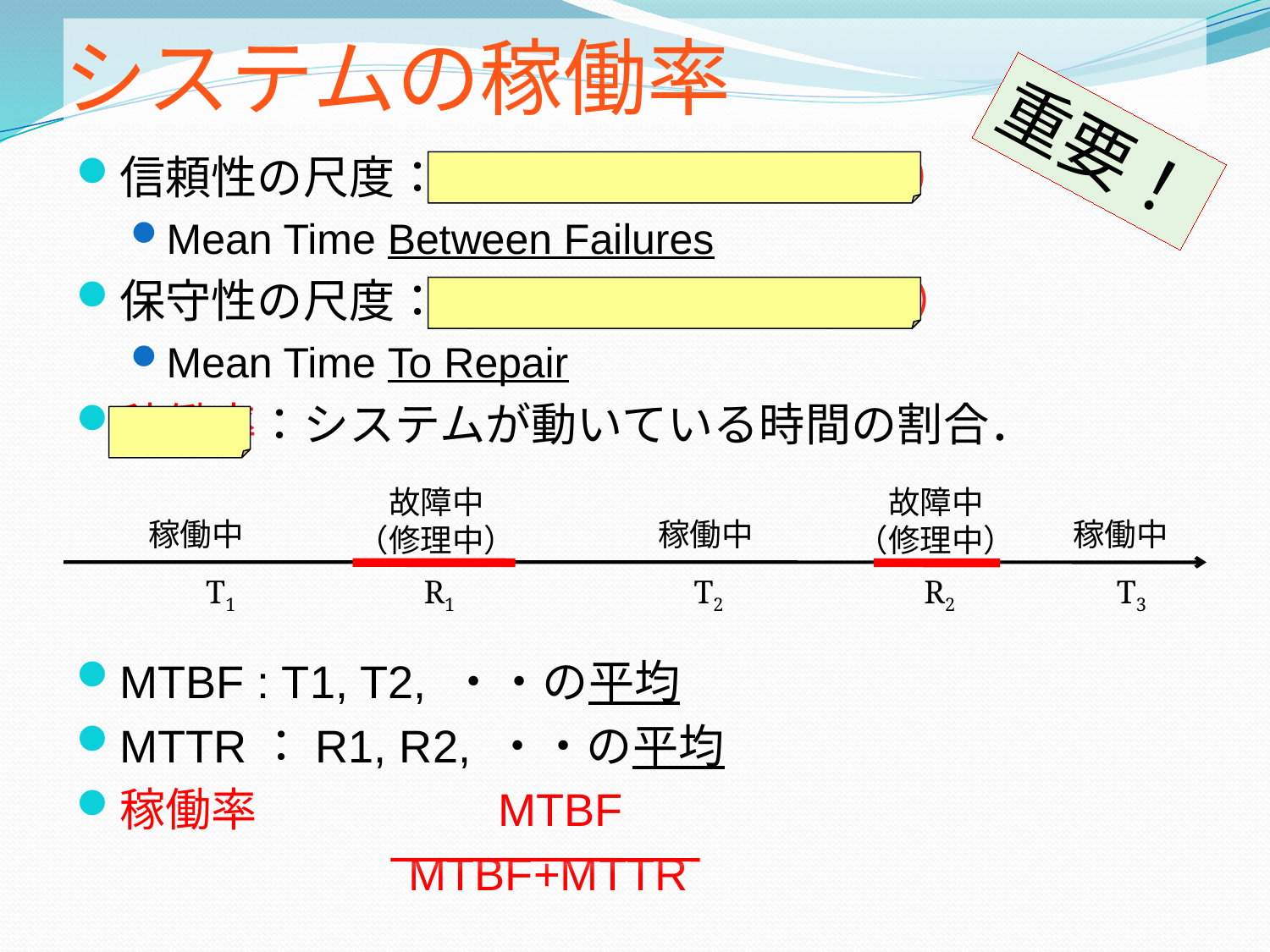

# システムの稼働率
重要！
信頼性の尺度：MTBF（平均故障間隔）
Mean Time Between Failures
保守性の尺度：MTTR（平均修理時間）
Mean Time To Repair
稼働率：システムが動いている時間の割合．

MTBF : T1, T2, ・・の平均
MTTR：R1, R2, ・・の平均
稼働率　　　　　MTBF
　　　　　　　MTBF+MTTR

故障中
（修理中）
故障中
（修理中）
稼働中
稼働中
稼働中
T1
R1
T2
R2
T3